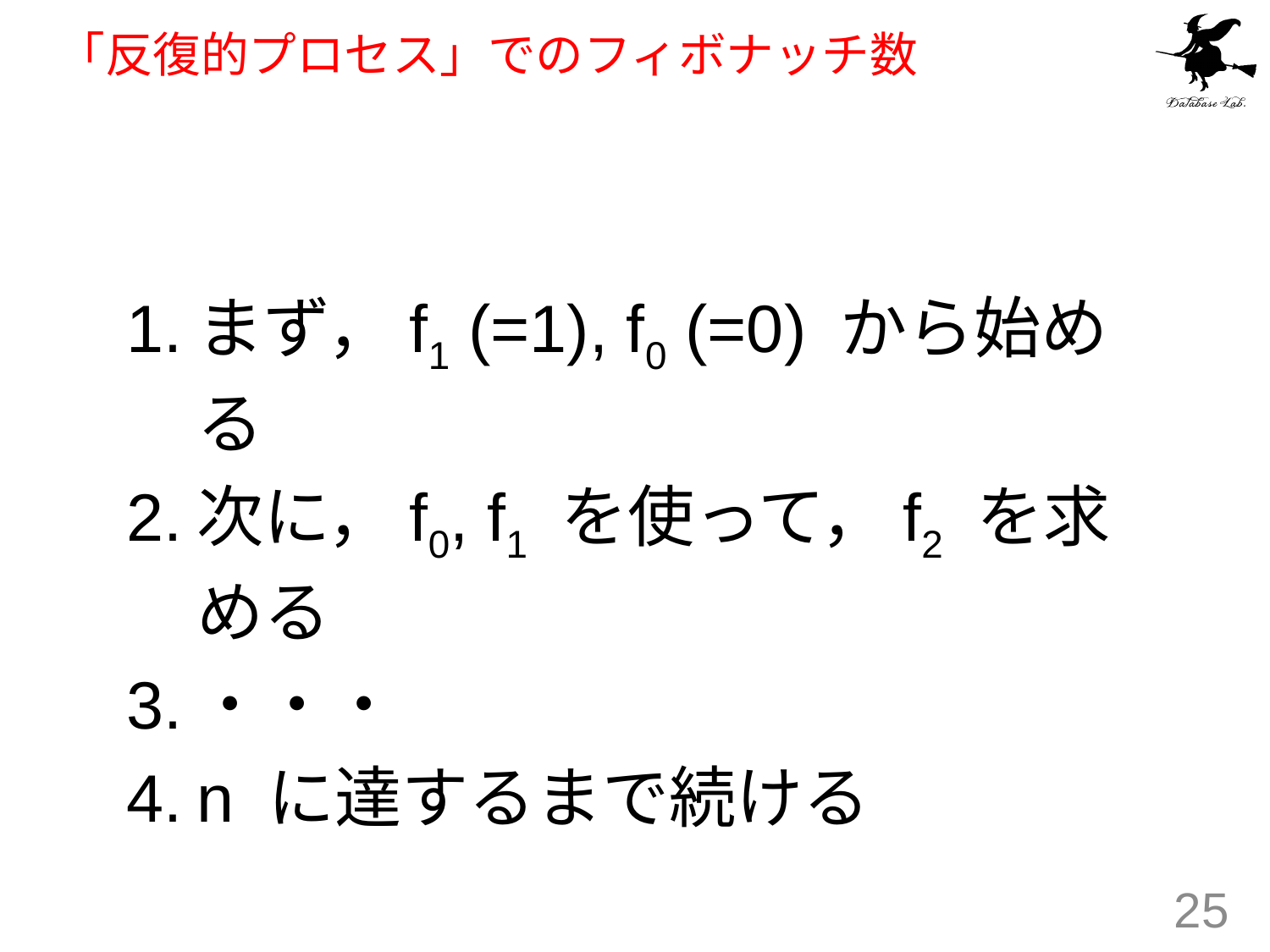

# 「反復的プロセス」でのフィボナッチ数
まず，f1 (=1), f0 (=0) から始める
次に，f0, f1 を使って，f2 を求める
・・・
n に達するまで続ける
25